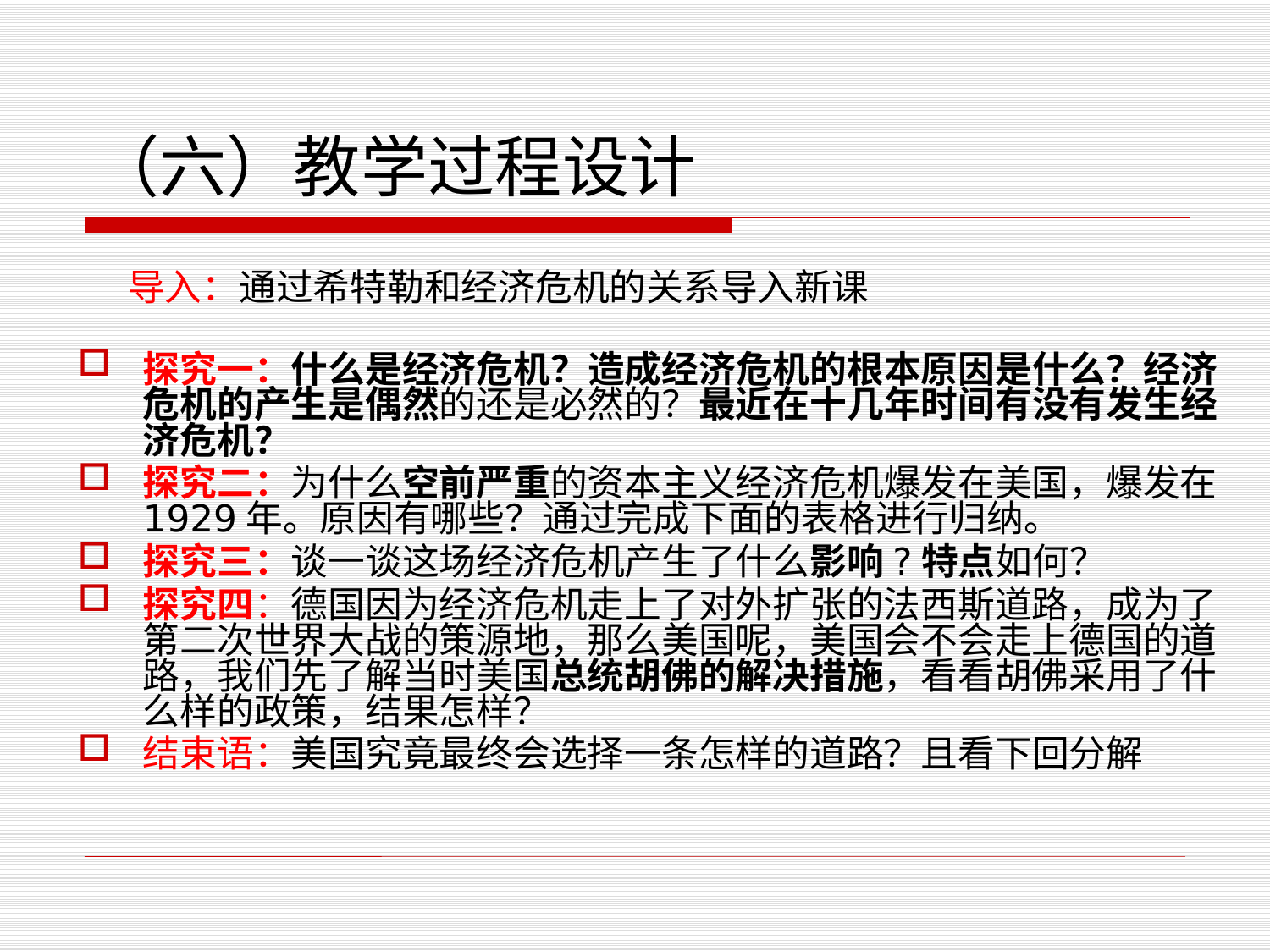

# （六）教学过程设计
     导入：通过希特勒和经济危机的关系导入新课

探究一：什么是经济危机？造成经济危机的根本原因是什么？经济危机的产生是偶然的还是必然的？最近在十几年时间有没有发生经济危机？
探究二：为什么空前严重的资本主义经济危机爆发在美国，爆发在1929年。原因有哪些？通过完成下面的表格进行归纳。
探究三：谈一谈这场经济危机产生了什么影响?特点如何？
探究四：德国因为经济危机走上了对外扩张的法西斯道路，成为了第二次世界大战的策源地，那么美国呢，美国会不会走上德国的道路，我们先了解当时美国总统胡佛的解决措施，看看胡佛采用了什么样的政策，结果怎样？
结束语：美国究竟最终会选择一条怎样的道路？且看下回分解